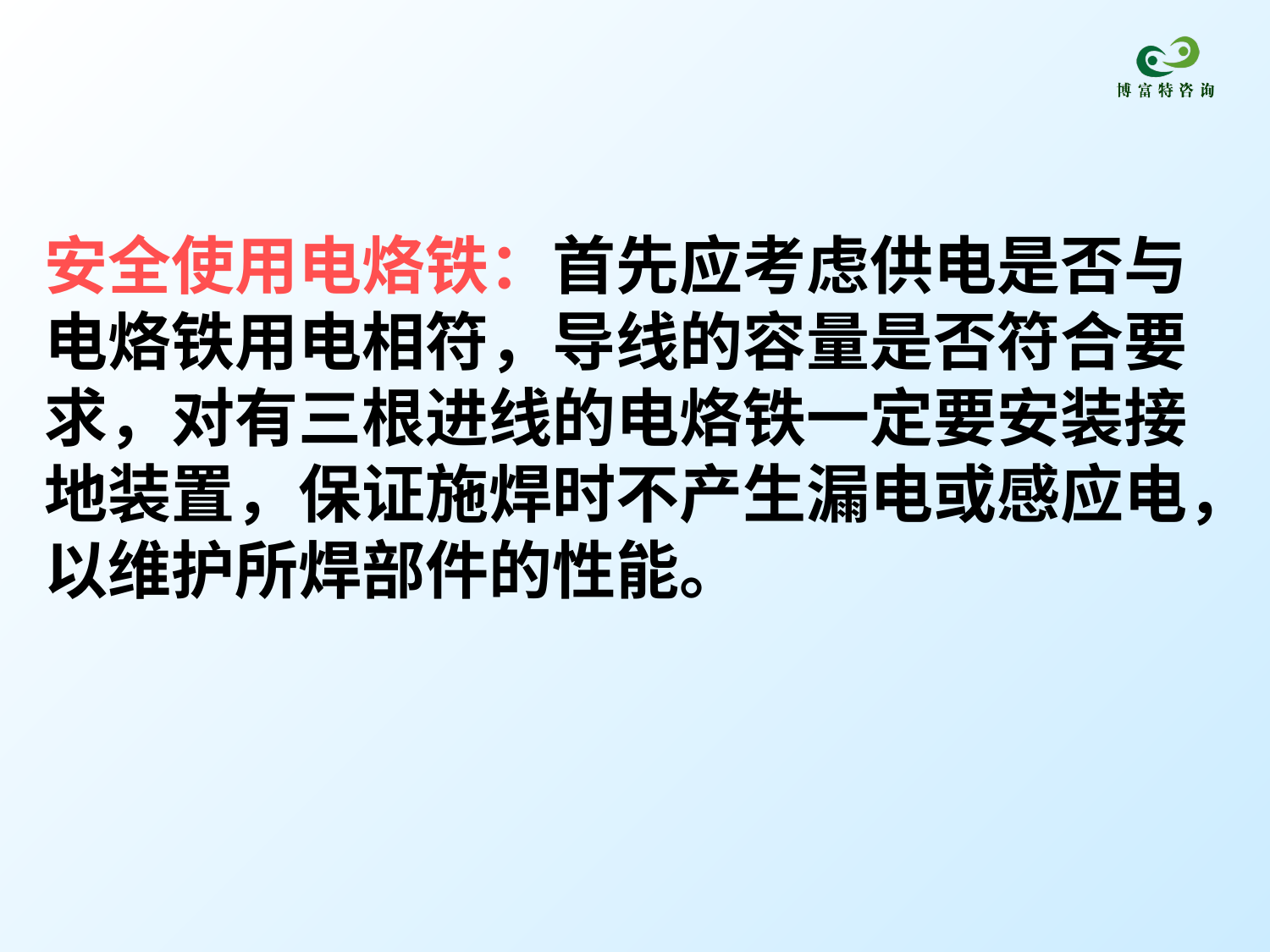

安全使用电烙铁：首先应考虑供电是否与电烙铁用电相符，导线的容量是否符合要求，对有三根进线的电烙铁一定要安装接地装置，保证施焊时不产生漏电或感应电，以维护所焊部件的性能。